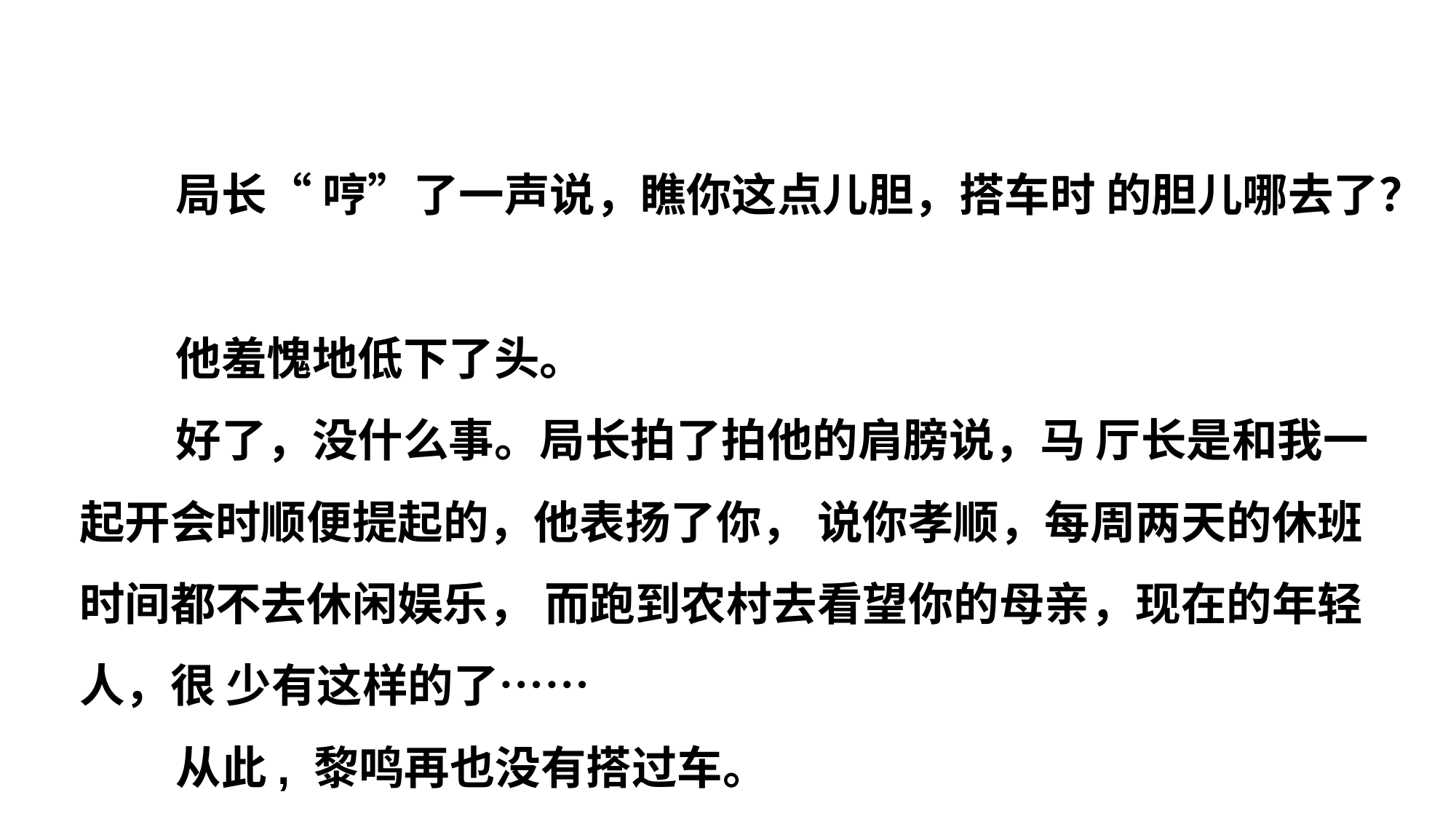

局长“ 哼”了一声说，瞧你这点儿胆，搭车时 的胆儿哪去了？
他羞愧地低下了头。
好了，没什么事。局长拍了拍他的肩膀说，马 厅长是和我一起开会时顺便提起的，他表扬了你， 说你孝顺，每周两天的休班时间都不去休闲娱乐， 而跑到农村去看望你的母亲，现在的年轻人，很 少有这样的了……
从此, 黎鸣再也没有搭过车。